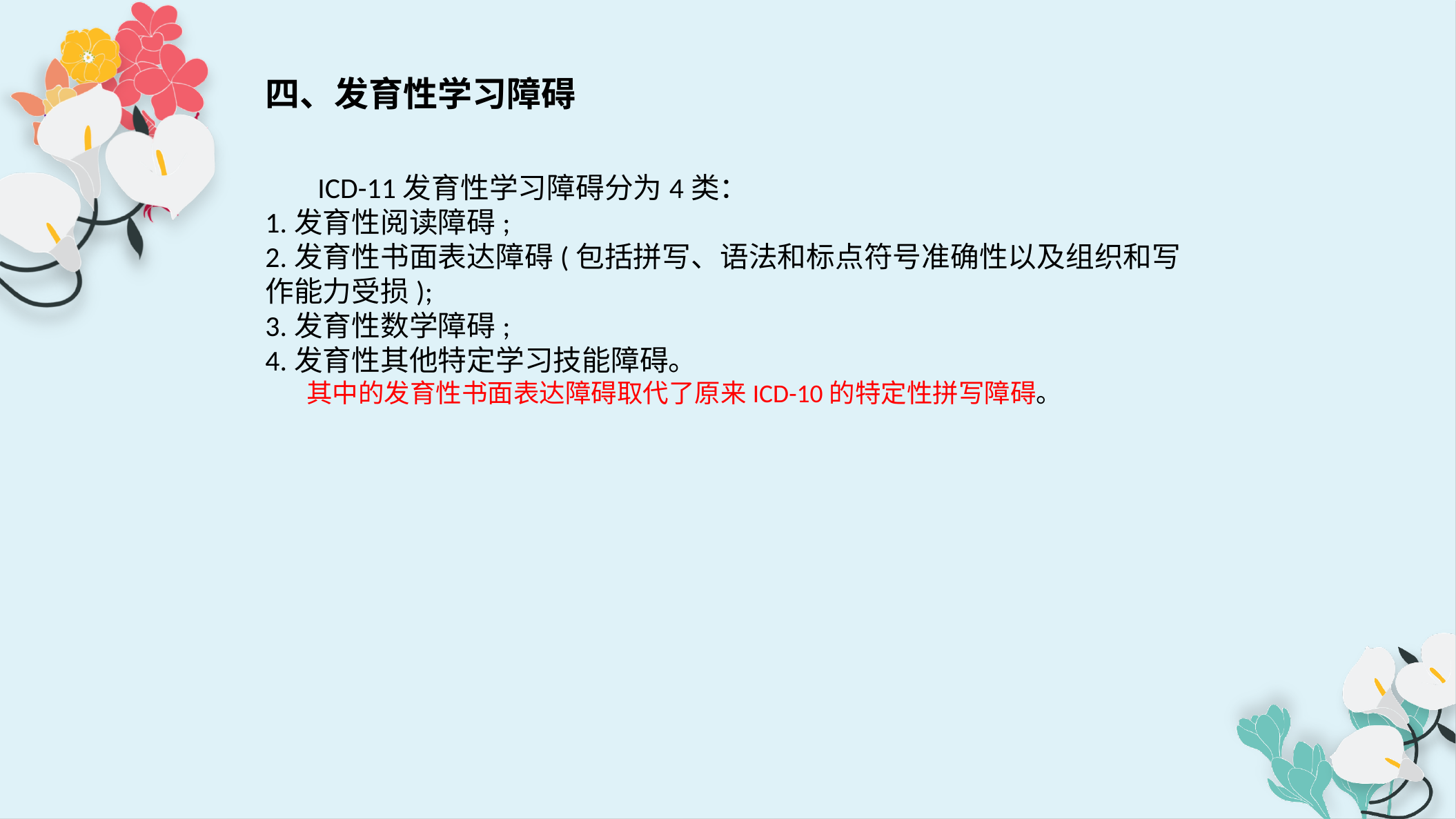

四、发育性学习障碍
        ICD-11发育性学习障碍分为4类：
1.发育性阅读障碍;
2.发育性书面表达障碍(包括拼写、语法和标点符号准确性以及组织和写作能力受损);
3.发育性数学障碍;
4.发育性其他特定学习技能障碍。
      其中的发育性书面表达障碍取代了原来ICD-10的特定性拼写障碍。